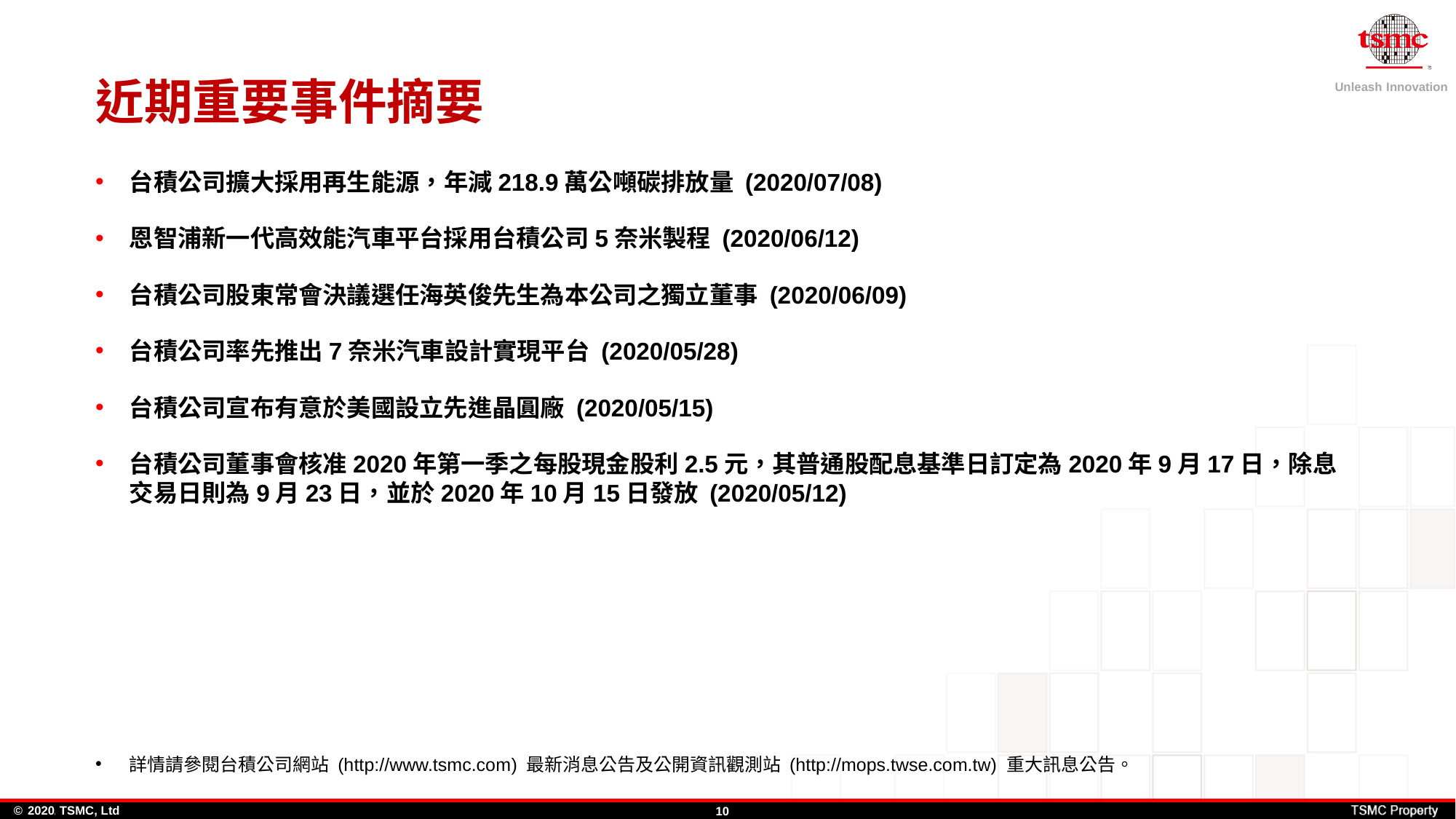

# 近期重要事件摘要

台積公司擴大採用再生能源，年減218.9萬公噸碳排放量 (2020/07/08)
恩智浦新一代高效能汽車平台採用台積公司5奈米製程 (2020/06/12)
台積公司股東常會決議選任海英俊先生為本公司之獨立董事 (2020/06/09)
台積公司率先推出7奈米汽車設計實現平台 (2020/05/28)
台積公司宣布有意於美國設立先進晶圓廠 (2020/05/15)
台積公司董事會核准2020年第一季之每股現金股利2.5元，其普通股配息基準日訂定為2020年9月17日，除息交易日則為9月23日，並於2020年10月15日發放 (2020/05/12)
詳情請參閱台積公司網站 (http://www.tsmc.com) 最新消息公告及公開資訊觀測站 (http://mops.twse.com.tw) 重大訊息公告。